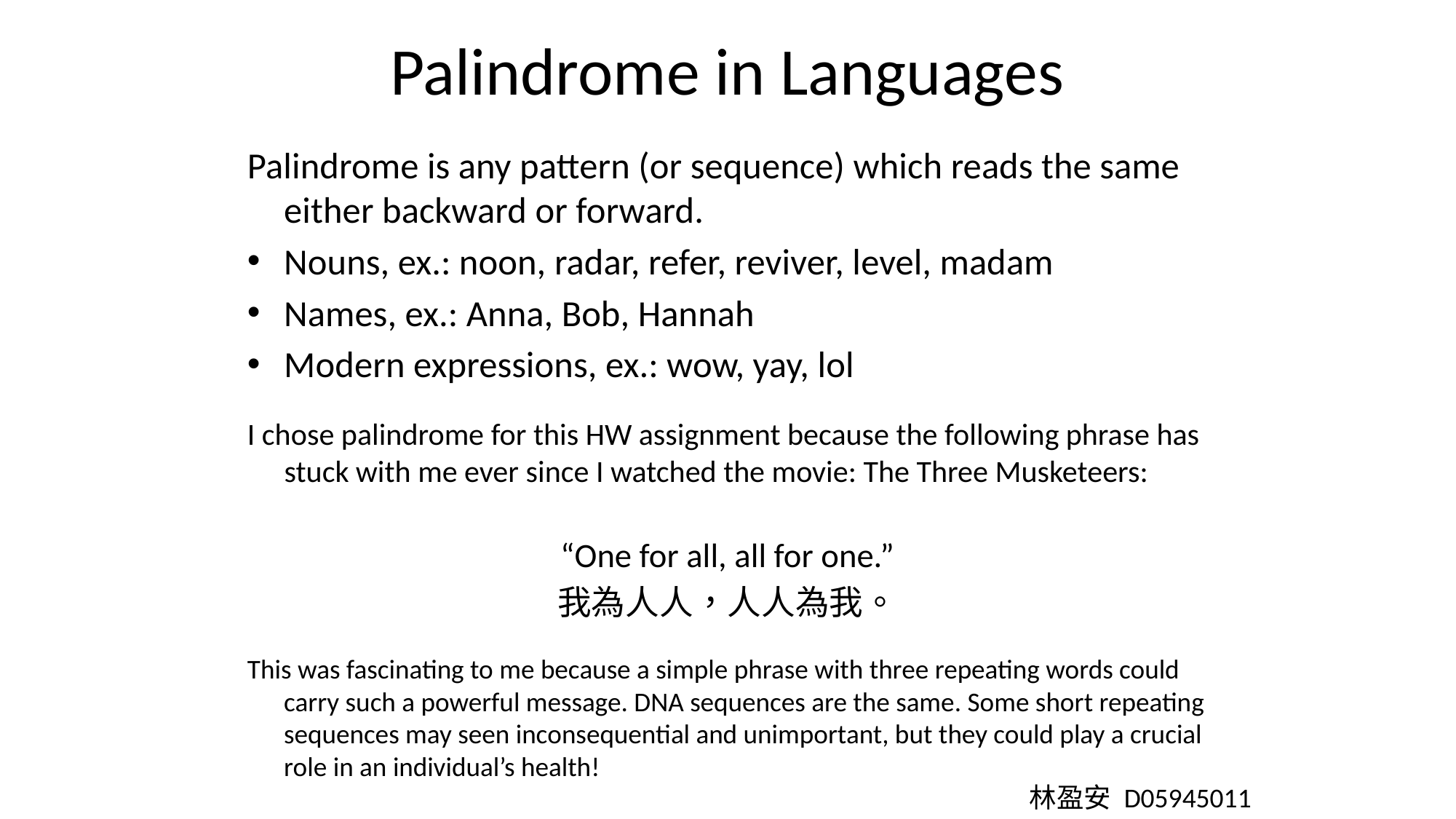

# Palindrome in Languages
Palindrome is any pattern (or sequence) which reads the same either backward or forward.
Nouns, ex.: noon, radar, refer, reviver, level, madam
Names, ex.: Anna, Bob, Hannah
Modern expressions, ex.: wow, yay, lol
I chose palindrome for this HW assignment because the following phrase has stuck with me ever since I watched the movie: The Three Musketeers:

“One for all, all for one.”
我為人人，人人為我。

This was fascinating to me because a simple phrase with three repeating words could carry such a powerful message. DNA sequences are the same. Some short repeating sequences may seen inconsequential and unimportant, but they could play a crucial role in an individual’s health!

林盈安 D05945011